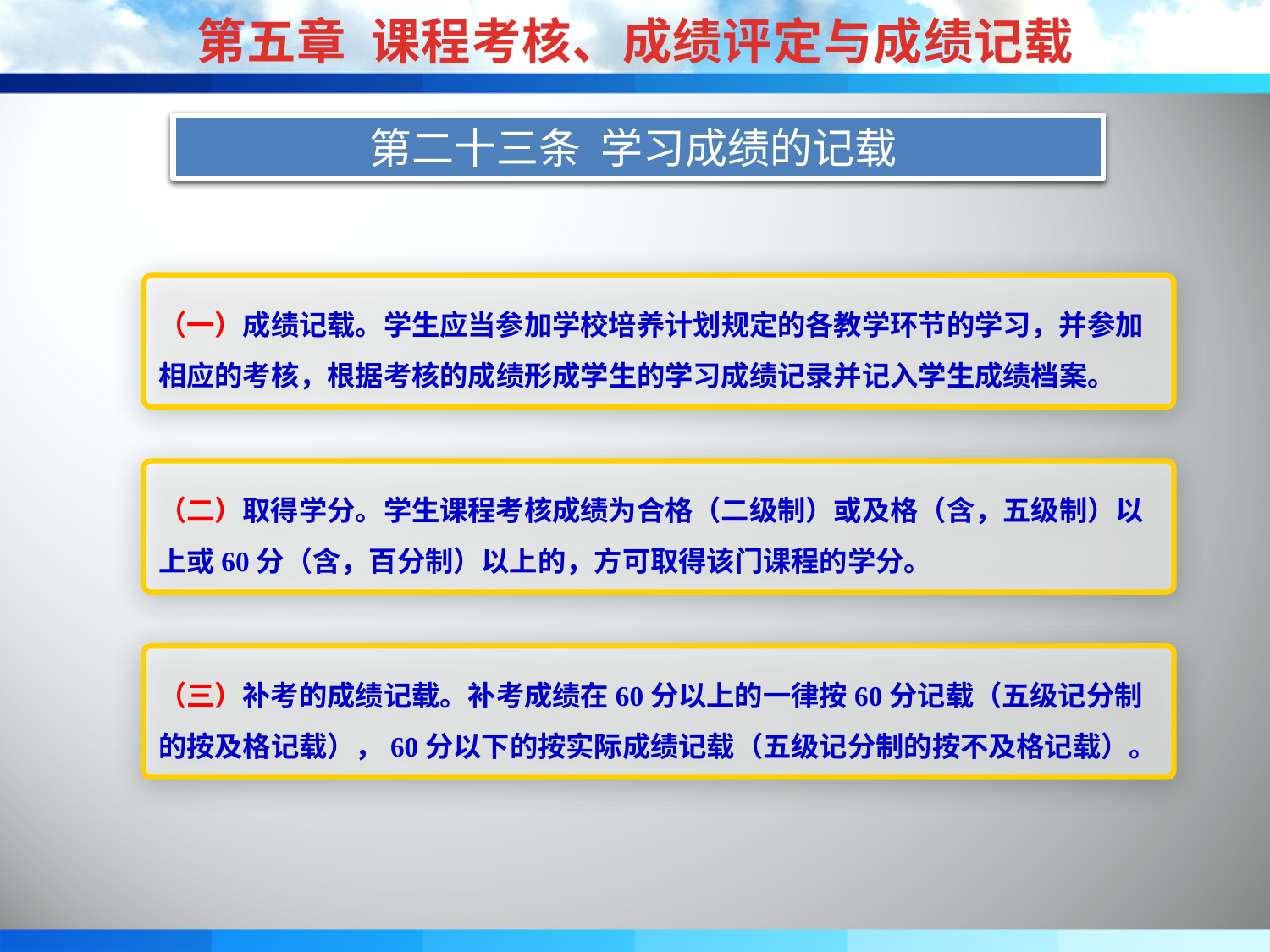

第五章  课程考核、成绩评定与成绩记载
第二十二条  补考、缓考与旷考
第二十三条  学习成绩的记载
（一）成绩记载。学生应当参加学校培养计划规定的各教学环节的学习，并参加相应的考核，根据考核的成绩形成学生的学习成绩记录并记入学生成绩档案。
（二）取得学分。学生课程考核成绩为合格（二级制）或及格（含，五级制）以上或60分（含，百分制）以上的，方可取得该门课程的学分。
（三）补考的成绩记载。补考成绩在60分以上的一律按60分记载（五级记分制的按及格记载），60分以下的按实际成绩记载（五级记分制的按不及格记载）。